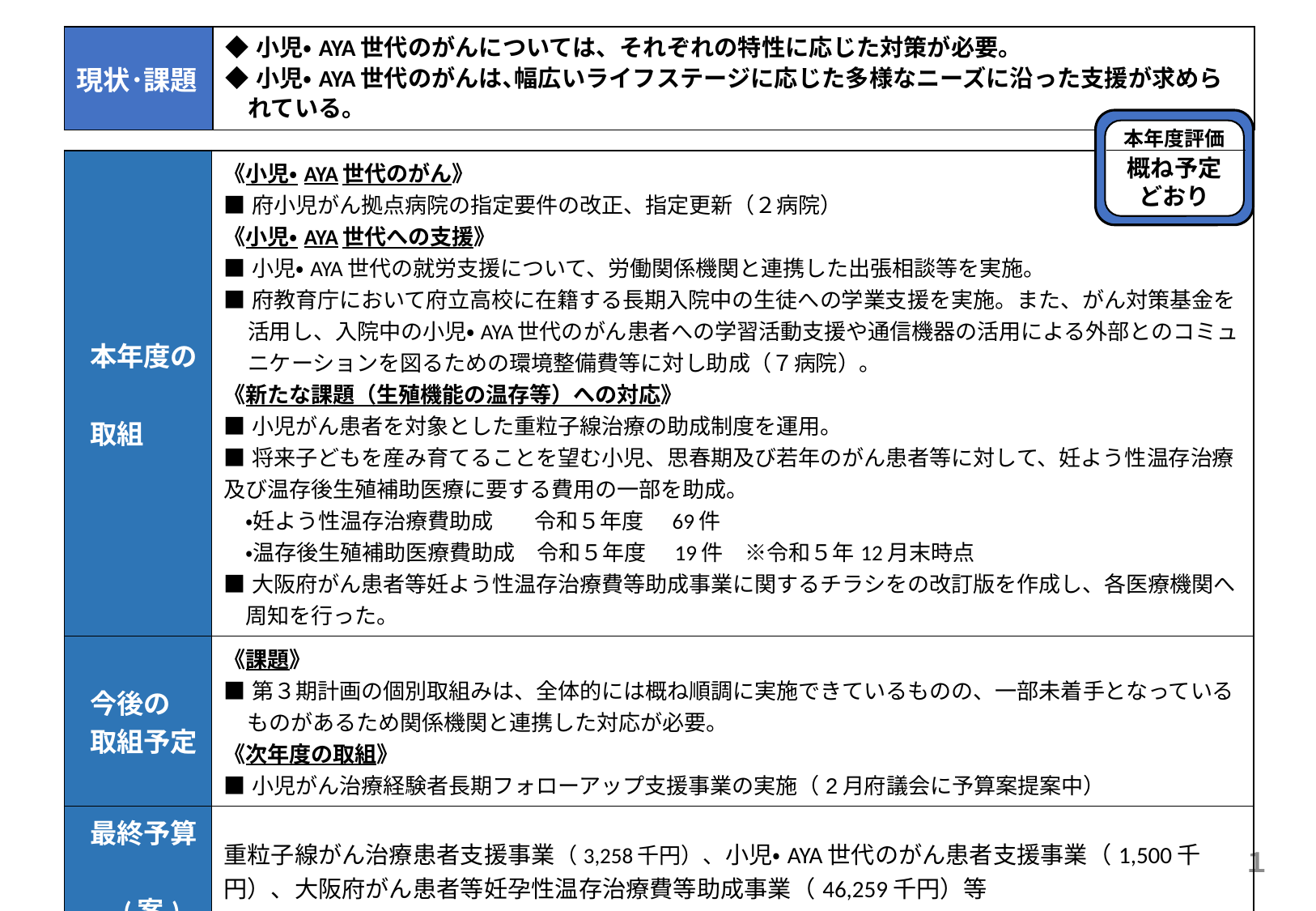

| 現状･課題 | ◆小児・AYA世代のがんについては、それぞれの特性に応じた対策が必要。 ◆小児・AYA世代のがんは､幅広いライフステージに応じた多様なニーズに沿った支援が求められている。 |
| --- | --- |

本年度評価

概ね予定
どおり
| 本年度の 取組 | 《小児・AYA世代のがん》 ■府小児がん拠点病院の指定要件の改正、指定更新（２病院） 《小児・AYA世代への支援》 ■小児・AYA世代の就労支援について、労働関係機関と連携した出張相談等を実施。 ■府教育庁において府立高校に在籍する長期入院中の生徒への学業支援を実施。また、がん対策基金を活用し、入院中の小児・AYA世代のがん患者への学習活動支援や通信機器の活用による外部とのコミュニケーションを図るための環境整備費等に対し助成（７病院）。 《新たな課題（生殖機能の温存等）への対応》 ■小児がん患者を対象とした重粒子線治療の助成制度を運用。 ■将来子どもを産み育てることを望む小児、思春期及び若年のがん患者等に対して、妊よう性温存治療及び温存後生殖補助医療に要する費用の一部を助成。 　・妊よう性温存治療費助成　 令和５年度　69件　 　・温存後生殖補助医療費助成　令和５年度　19件　※令和５年12月末時点 ■大阪府がん患者等妊よう性温存治療費等助成事業に関するチラシをの改訂版を作成し、各医療機関へ 　周知を行った。 |
| --- | --- |
| 今後の 取組予定 | 《課題》 ■第３期計画の個別取組みは、全体的には概ね順調に実施できているものの、一部未着手となっているものがあるため関係機関と連携した対応が必要。 《次年度の取組》 ■小児がん治療経験者長期フォローアップ支援事業の実施（2月府議会に予算案提案中） |
| 最終予算　　 　 (案) | 重粒子線がん治療患者支援事業（3,258千円）、小児・AYA世代のがん患者支援事業（1,500千円）、大阪府がん患者等妊孕性温存治療費等助成事業（46,259千円）等 |
概ね予定どおり
１